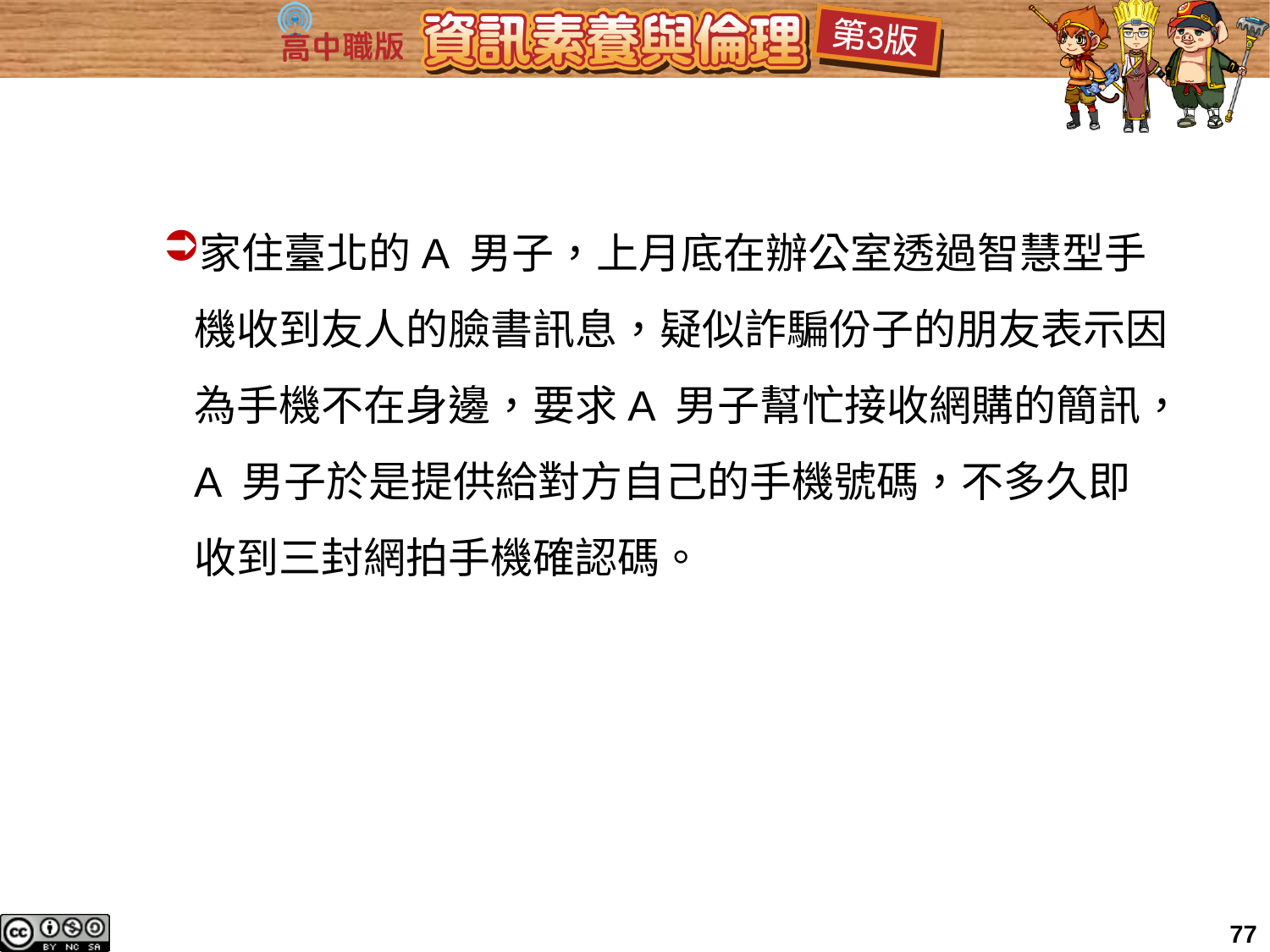

家住臺北的A 男子，上月底在辦公室透過智慧型手機收到友人的臉書訊息，疑似詐騙份子的朋友表示因為手機不在身邊，要求A 男子幫忙接收網購的簡訊，A 男子於是提供給對方自己的手機號碼，不多久即收到三封網拍手機確認碼。
77